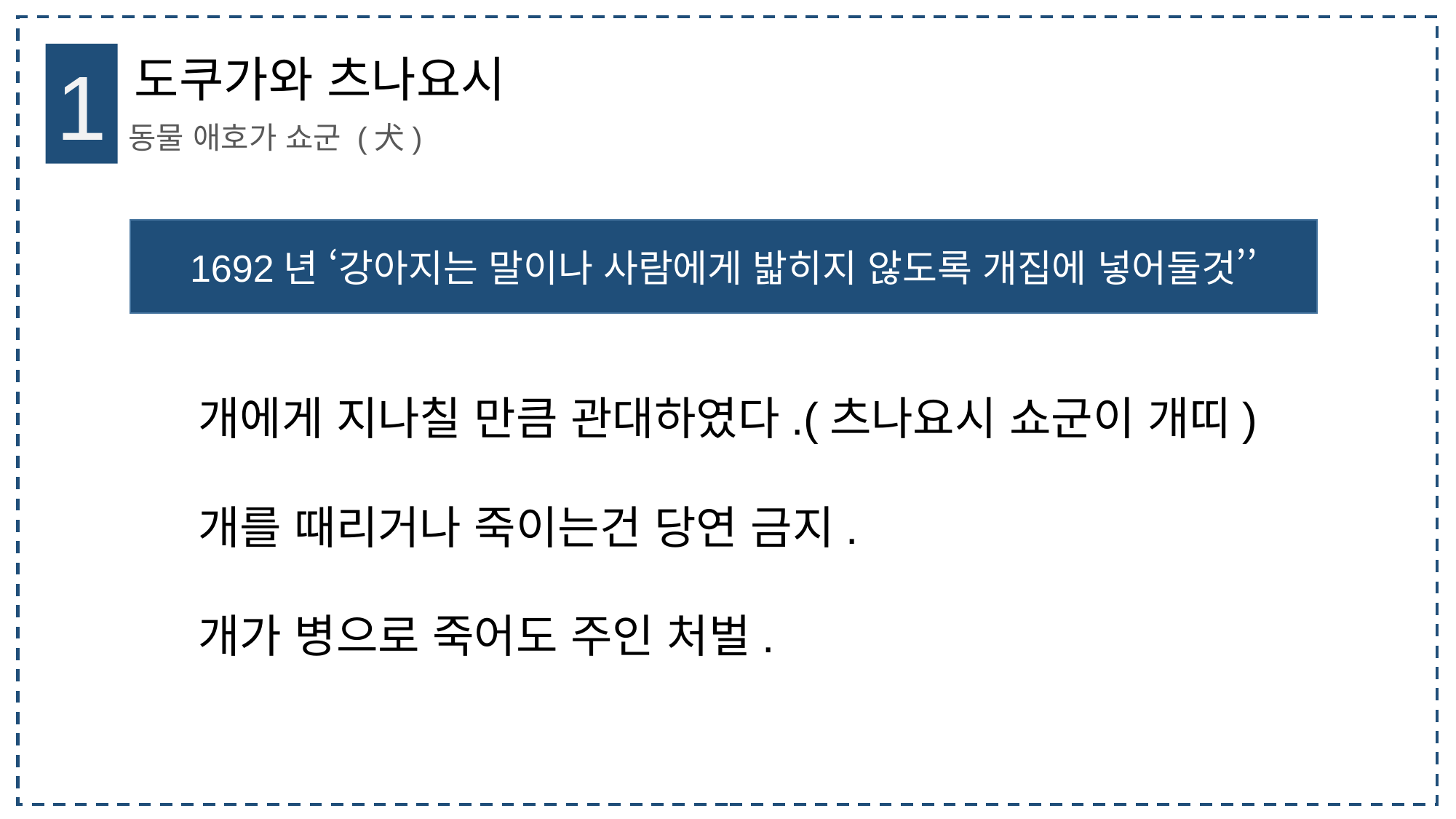

1
도쿠가와 츠나요시
동물 애호가 쇼군 (犬)
1692년 ‘강아지는 말이나 사람에게 밟히지 않도록 개집에 넣어둘것’’
개에게 지나칠 만큼 관대하였다.(츠나요시 쇼군이 개띠)

개를 때리거나 죽이는건 당연 금지.

개가 병으로 죽어도 주인 처벌.